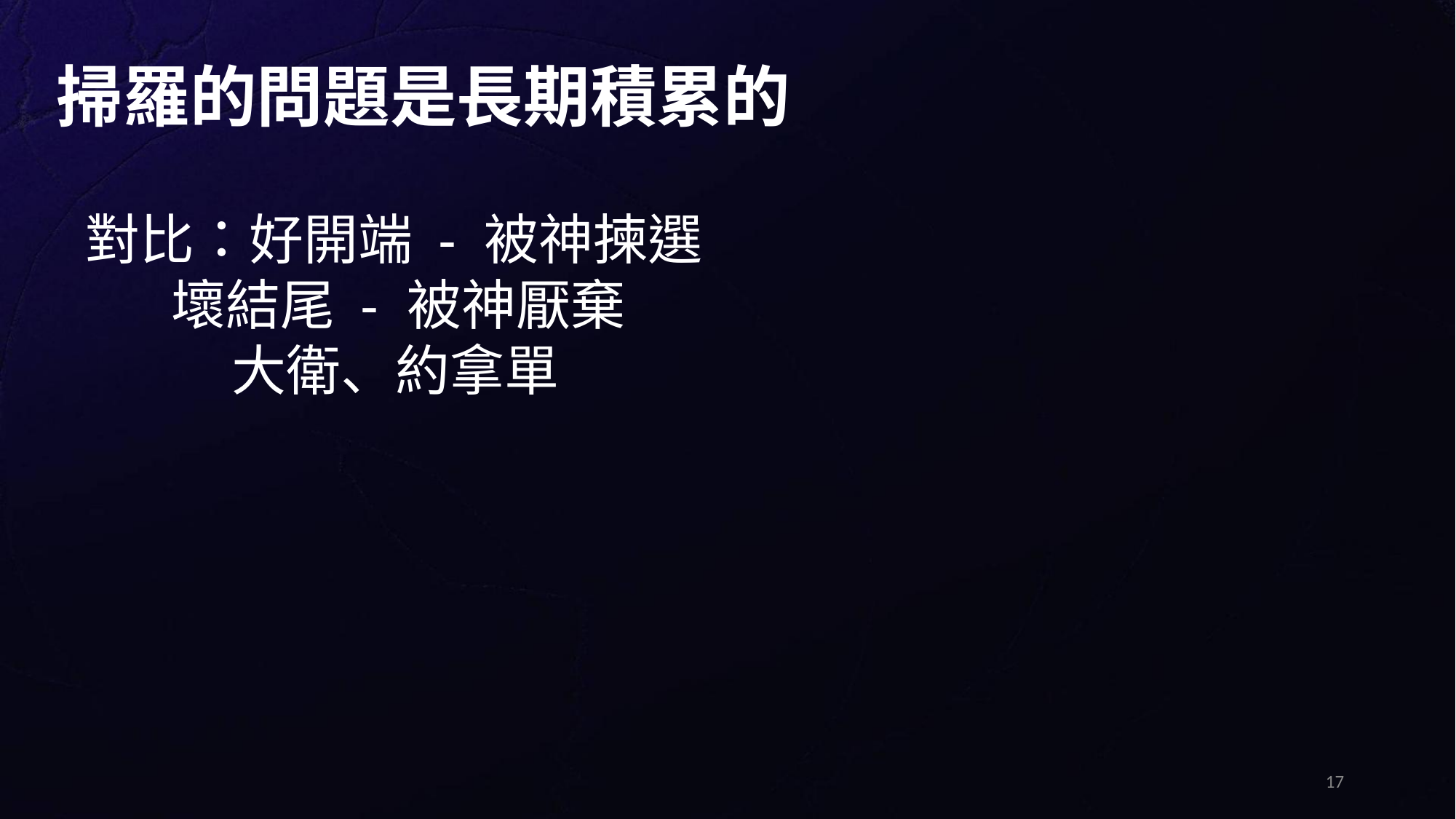

掃羅的問題是長期積累的
對比：好開端 - 被神揀選
      壞結尾 - 被神厭棄
	  大衛、約拿單

17